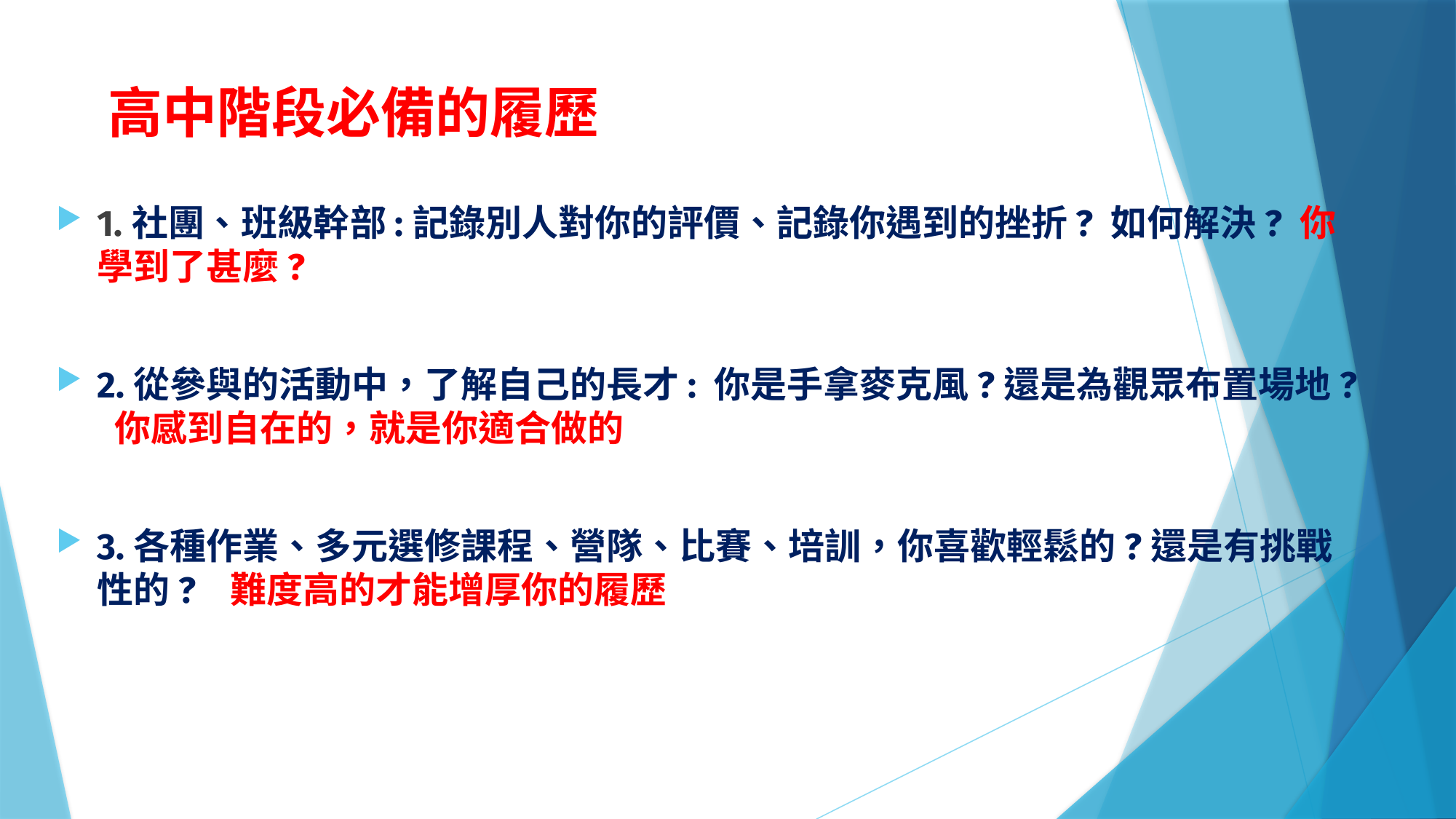

# 高中階段必備的履歷
1.社團、班級幹部:記錄別人對你的評價、記錄你遇到的挫折? 如何解決? 你學到了甚麼?

2.從參與的活動中，了解自己的長才: 你是手拿麥克風?還是為觀眾布置場地? 你感到自在的，就是你適合做的

3.各種作業、多元選修課程、營隊、比賽、培訓，你喜歡輕鬆的?還是有挑戰性的?   難度高的才能增厚你的履歷